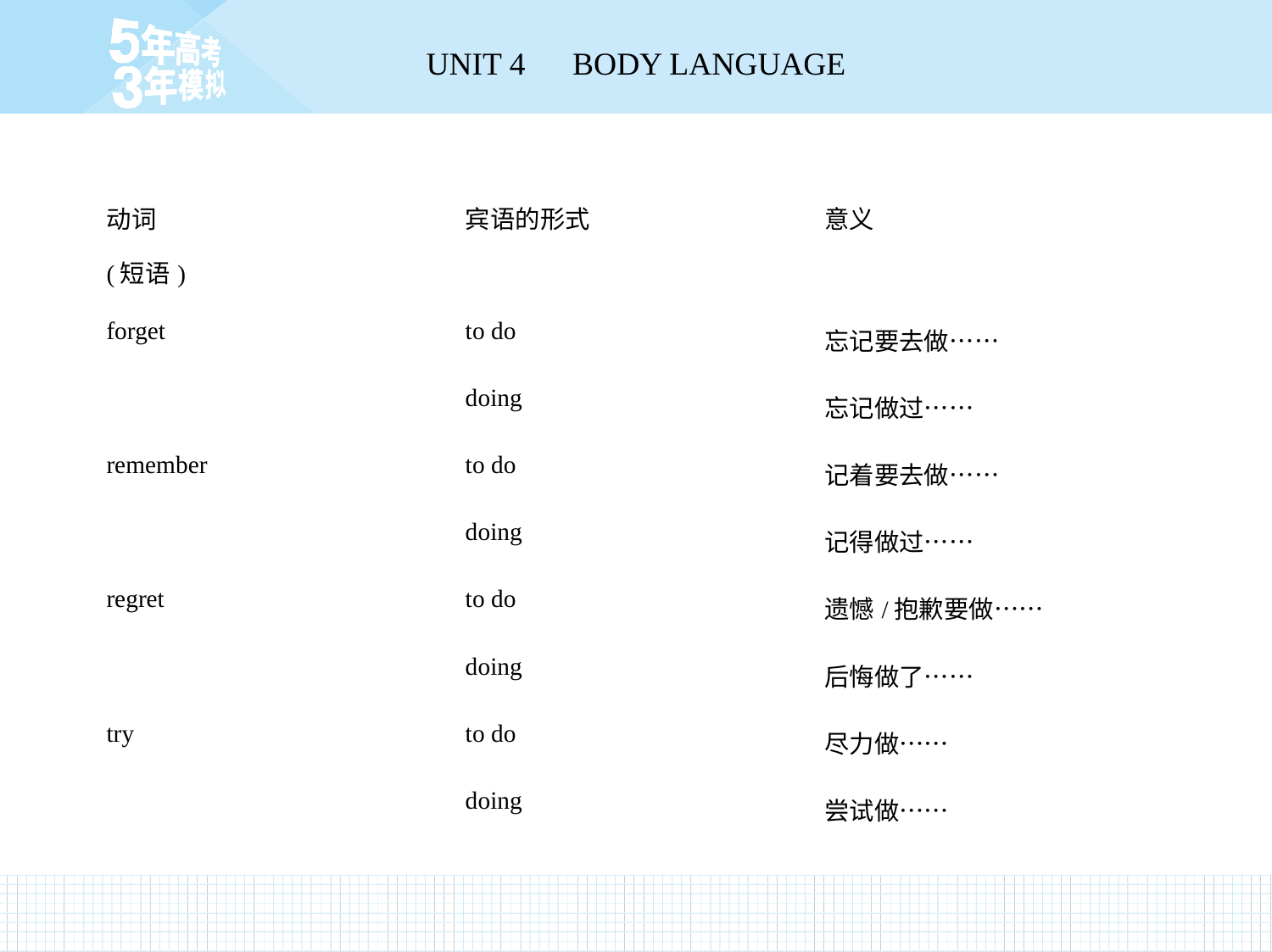

UNIT 4　BODY LANGUAGE
| 动词 (短语) | 宾语的形式 | 意义 |
| --- | --- | --- |
| forget | to do | 忘记要去做…… |
|  | doing | 忘记做过…… |
| remember | to do | 记着要去做…… |
|  | doing | 记得做过…… |
| regret | to do | 遗憾/抱歉要做…… |
|  | doing | 后悔做了…… |
| try | to do | 尽力做…… |
|  | doing | 尝试做…… |